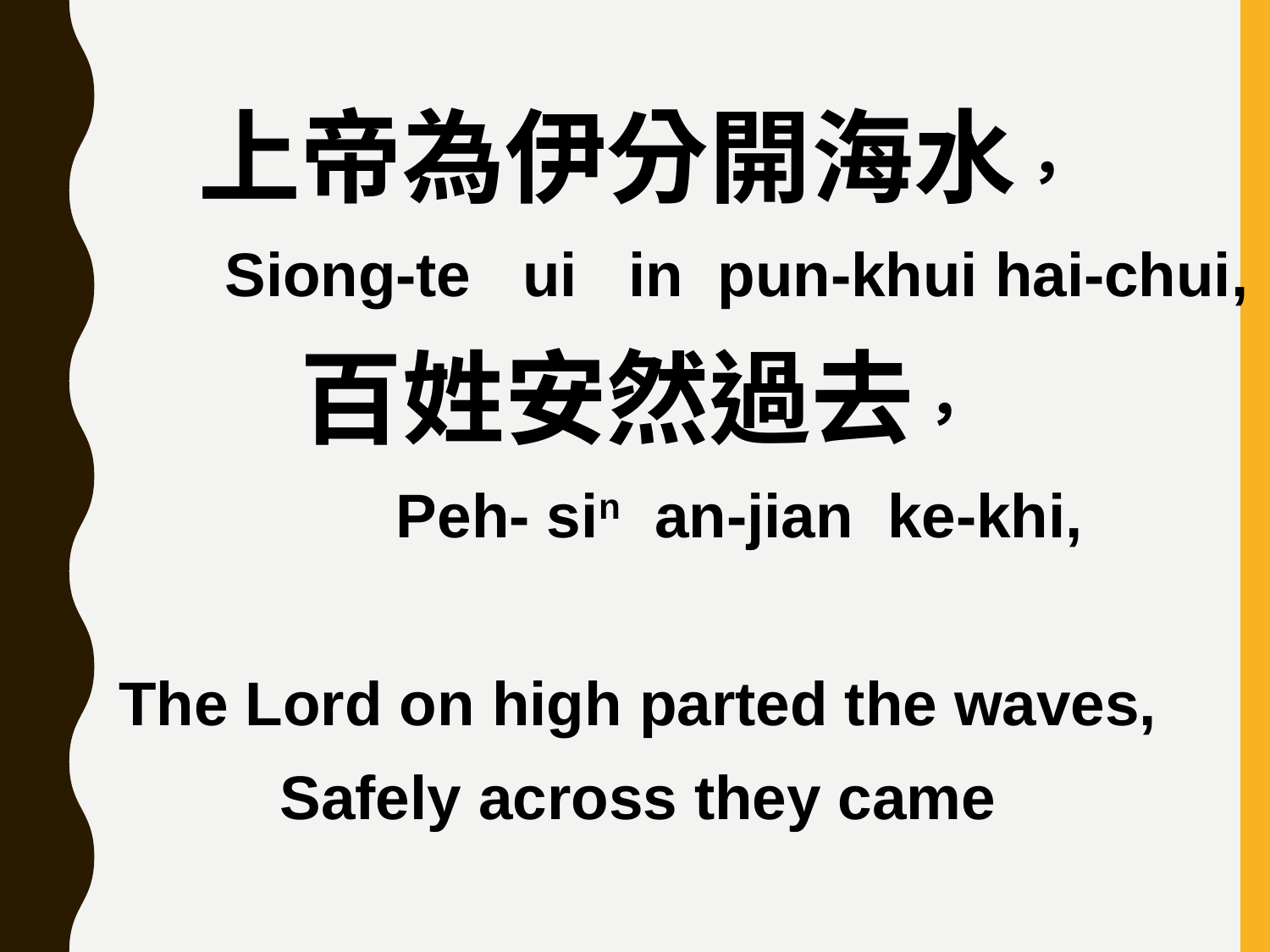

上帝為伊分開海水，
            Siong-te   ui   in  pun-khui hai-chui,
百姓安然過去，
                      Peh- sin  an-jian  ke-khi,

The Lord on high parted the waves,
Safely across they came